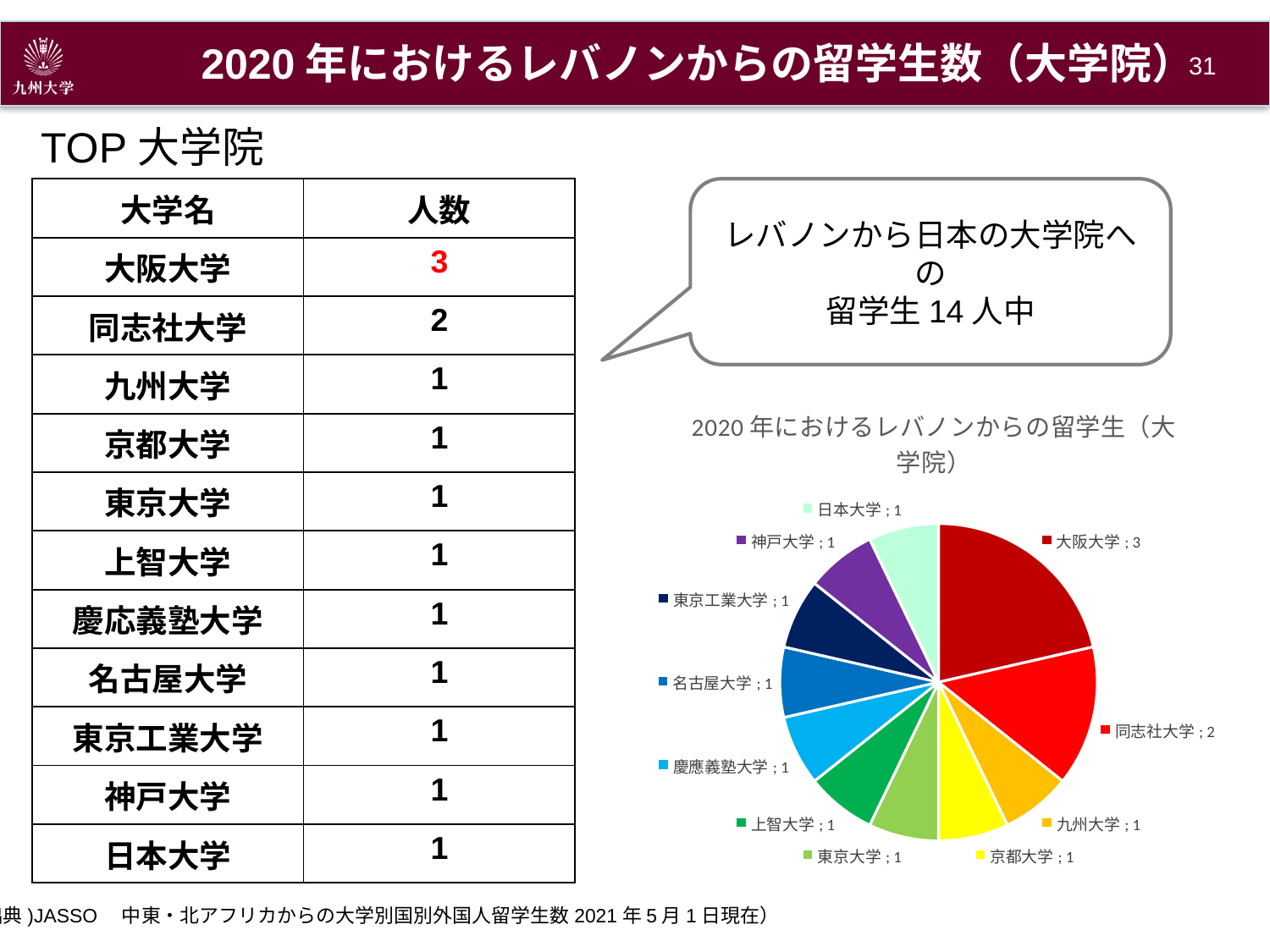

2020年におけるレバノンからの留学生数（大学院）
31
TOP大学院
| 大学名 | 人数 |
| --- | --- |
| 大阪大学 | 3 |
| 同志社大学 | 2 |
| 九州大学 | 1 |
| 京都大学 | 1 |
| 東京大学 | 1 |
| 上智大学 | 1 |
| 慶応義塾大学 | 1 |
| 名古屋大学 | 1 |
| 東京工業大学 | 1 |
| 神戸大学 | 1 |
| 日本大学 | 1 |
レバノンから日本の大学院への
留学生14人中

### Chart:

| Category |  |
|---|---|
| 大阪大学 | 3.0 |
| 同志社大学 | 2.0 |
| 九州大学 | 1.0 |
| 京都大学 | 1.0 |
| 東京大学 | 1.0 |
| 上智大学 | 1.0 |
| 慶應義塾大学 | 1.0 |
| 名古屋大学 | 1.0 |
| 東京工業大学 | 1.0 |
| 神戸大学 | 1.0 |
| 日本大学 | 1.0 |
(出典)JASSO　中東・北アフリカからの大学別国別外国人留学生数2021年5月1日現在）